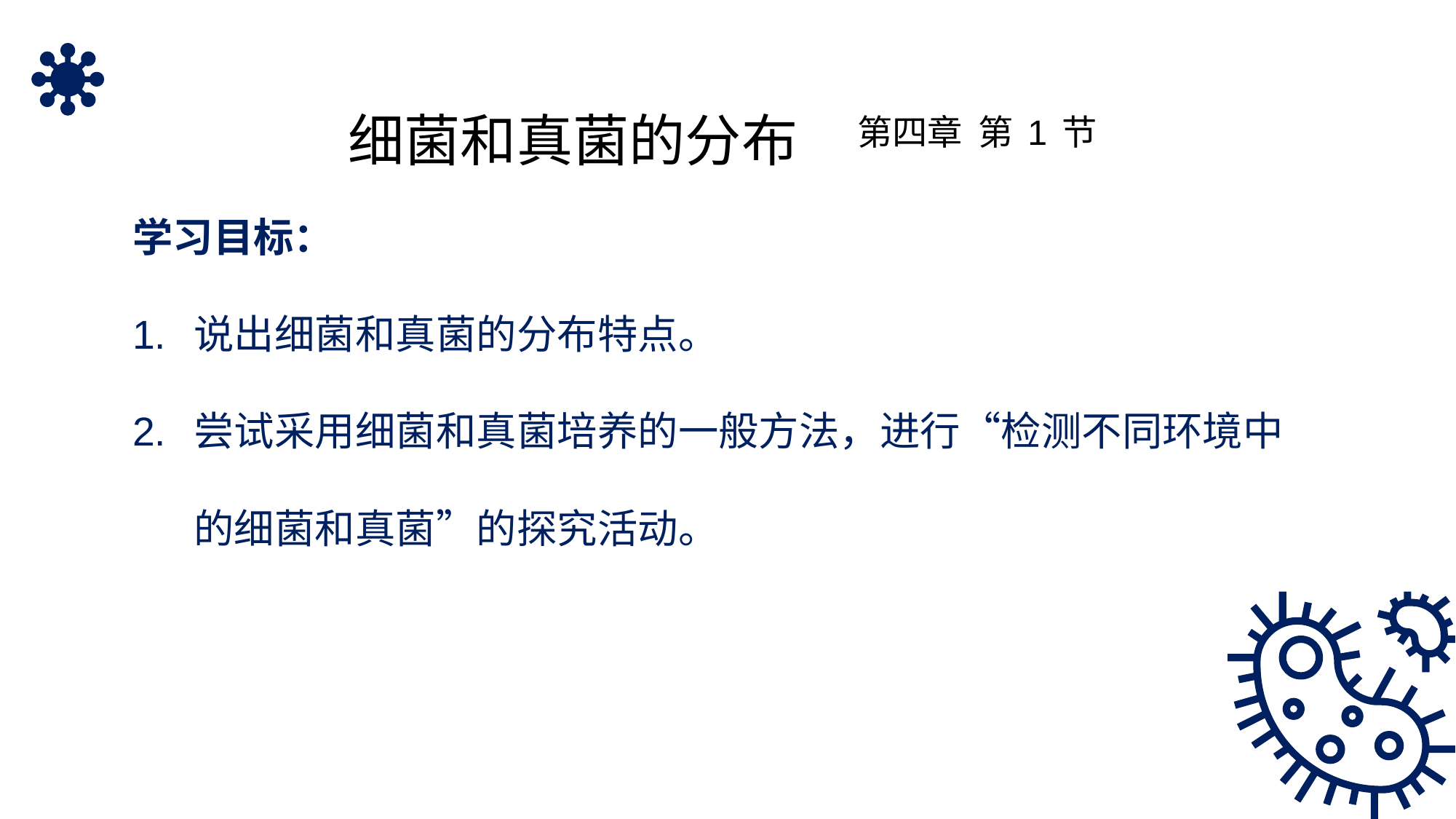

细菌和真菌的分布
第四章  第1节

学习目标：
说出细菌和真菌的分布特点。
尝试采用细菌和真菌培养的一般方法，进行“检测不同环境中的细菌和真菌”的探究活动。